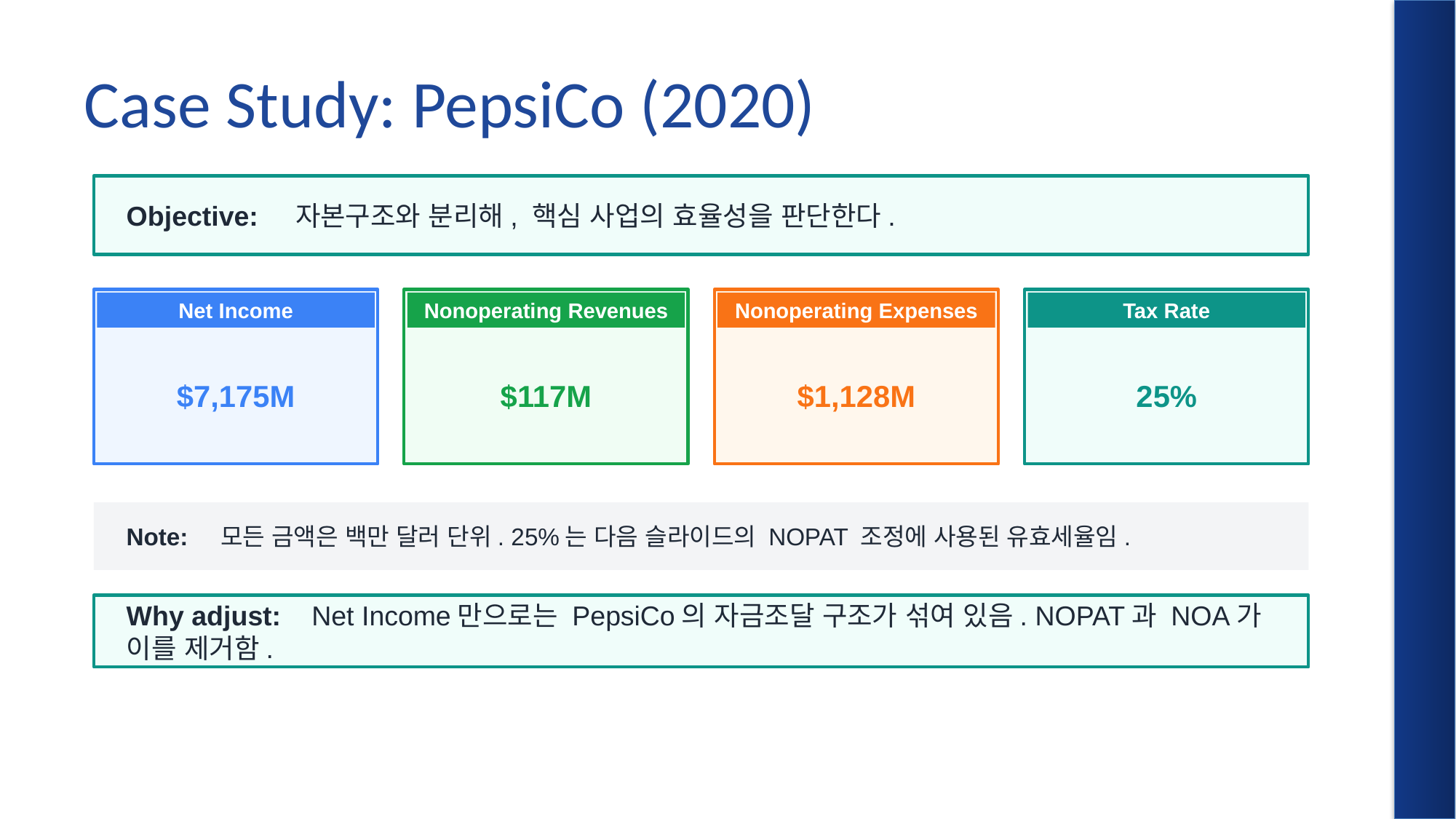

# Case Study: PepsiCo (2020)

Objective:    자본구조와 분리해, 핵심 사업의 효율성을 판단한다.

Net Income

Nonoperating Revenues

Nonoperating Expenses

Tax Rate
$7,175M
$117M
$1,128M
25%

Note:    모든 금액은 백만 달러 단위. 25%는 다음 슬라이드의 NOPAT 조정에 사용된 유효세율임.

Why adjust:    Net Income만으로는 PepsiCo의 자금조달 구조가 섞여 있음. NOPAT과 NOA가 이를 제거함.